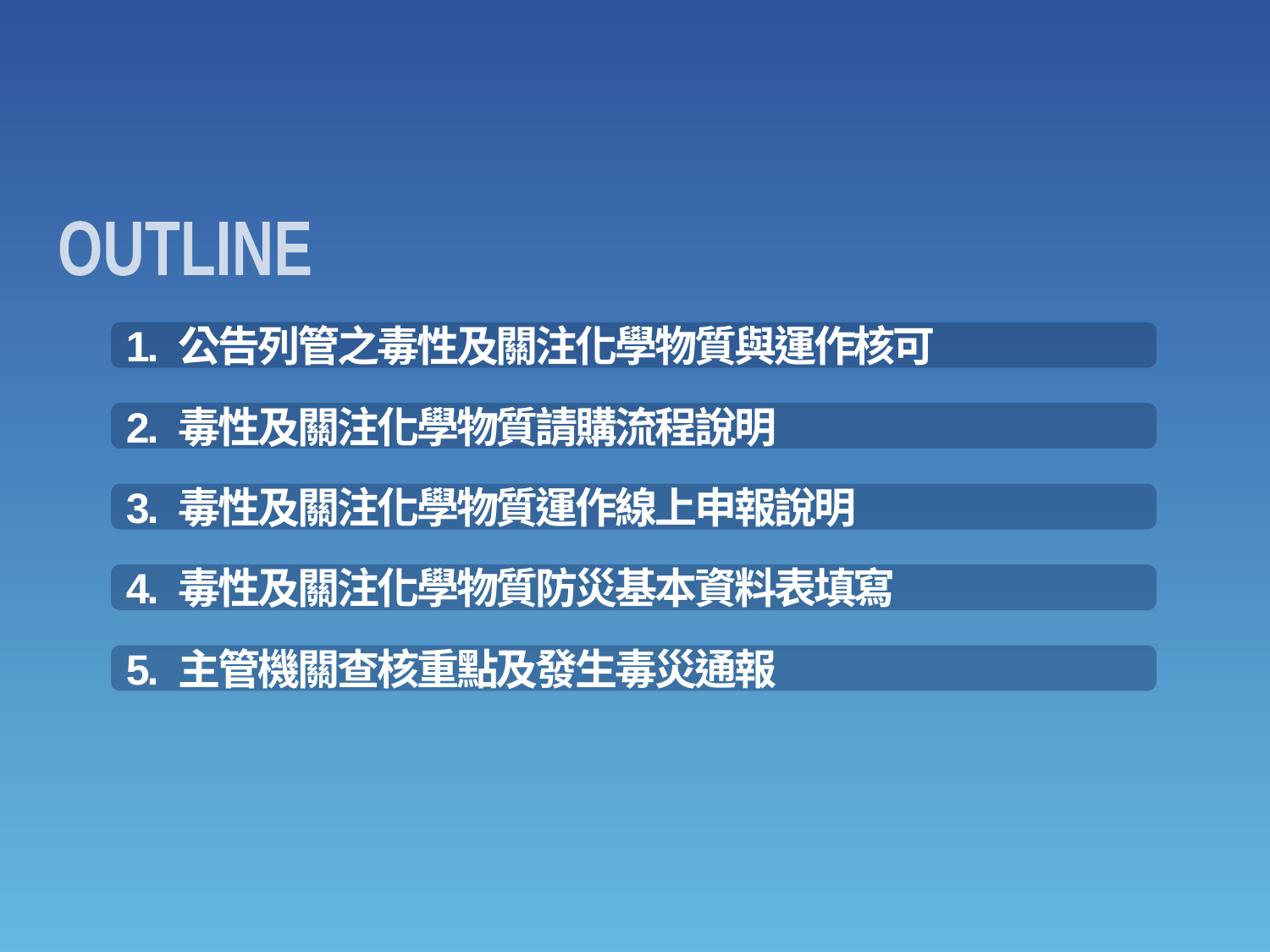

OUTLINE
1. 公告列管之毒性及關注化學物質與運作核可
2. 毒性及關注化學物質請購流程說明
3. 毒性及關注化學物質運作線上申報說明
4. 毒性及關注化學物質防災基本資料表填寫
5. 主管機關查核重點及發生毒災通報